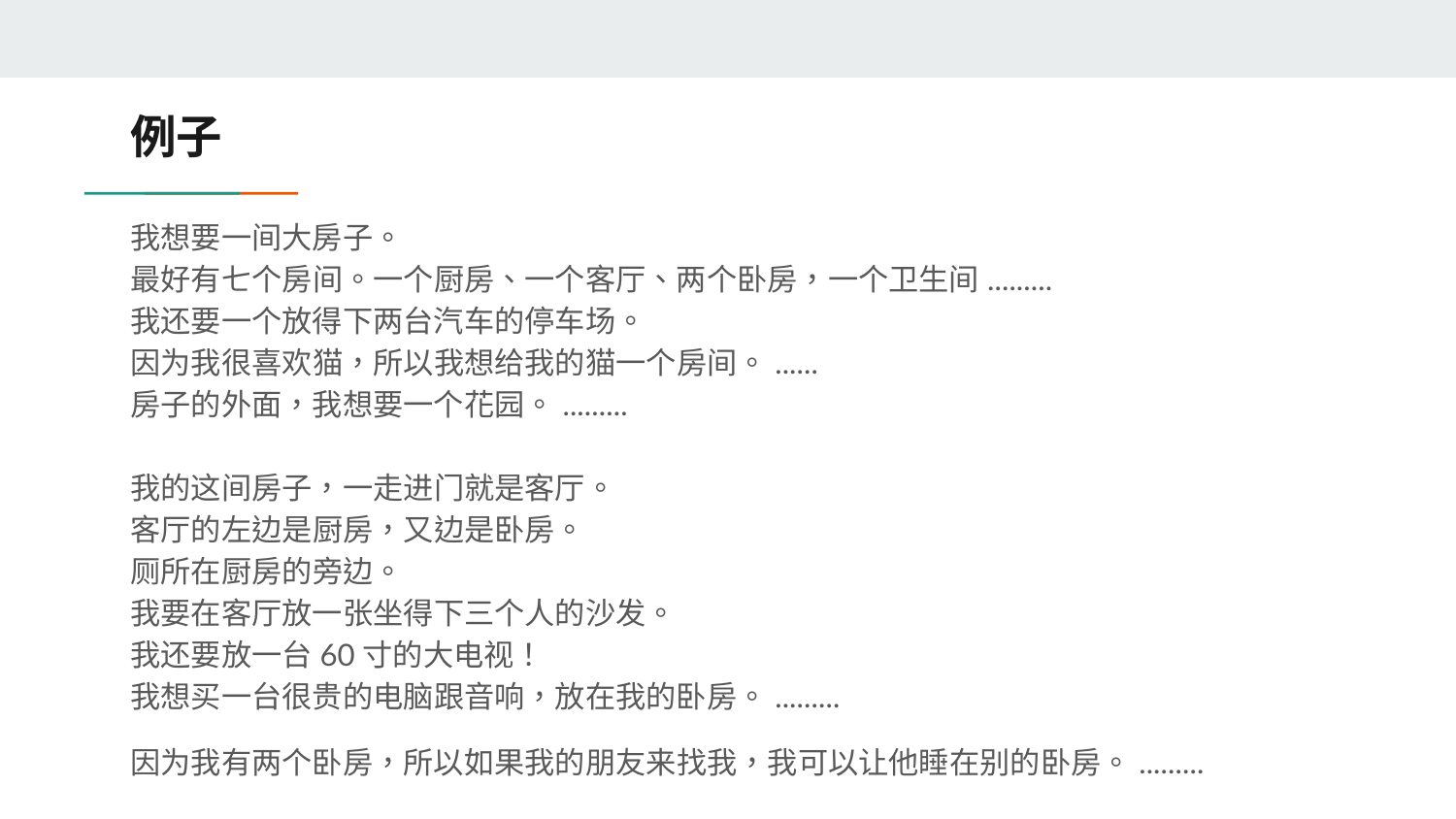

# 例子
我想要一间大房子。
最好有七个房间。一个厨房、一个客厅、两个卧房，一个卫生间.........
我还要一个放得下两台汽车的停车场。
因为我很喜欢猫，所以我想给我的猫一个房间。......
房子的外面，我想要一个花园。.........
我的这间房子，一走进门就是客厅。
客厅的左边是厨房，又边是卧房。
厕所在厨房的旁边。
我要在客厅放一张坐得下三个人的沙发。
我还要放一台60寸的大电视！
我想买一台很贵的电脑跟音响，放在我的卧房。.........
因为我有两个卧房，所以如果我的朋友来找我，我可以让他睡在别的卧房。.........